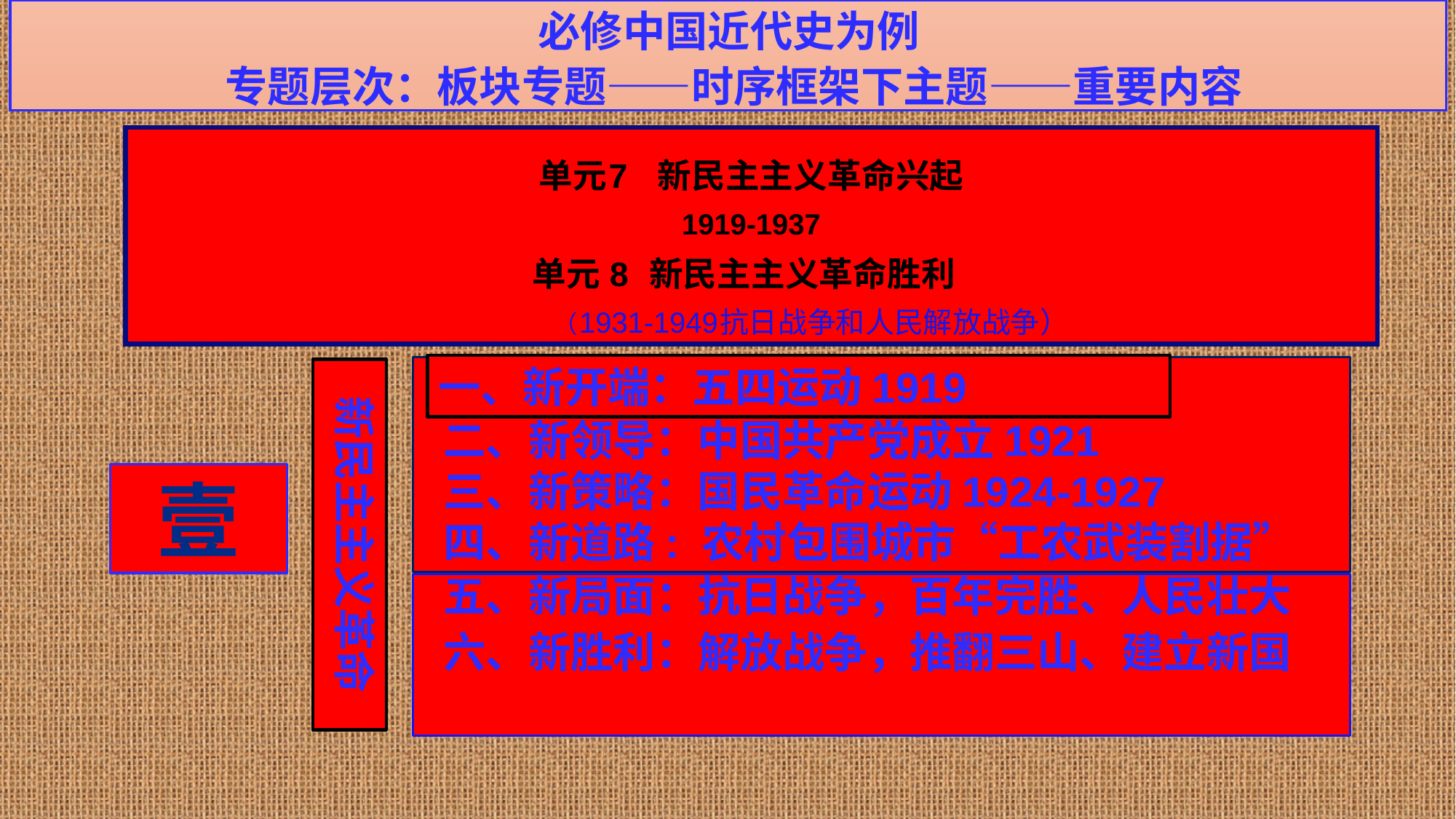

必修中国近代史为例
专题层次：板块专题——时序框架下主题——重要内容
单元7   新民主主义革命兴起
1919-1937
单元 8  新民主主义革命胜利
                      （1931-1949抗日战争和人民解放战争）
一、新开端：五四运动1919

 二、新领导：中国共产党成立1921
 三、新策略：国民革命运动1924-1927
 四、新道路: 农村包围城市“工农武装割据”
新民主主义革命
壹
 五、新局面：抗日战争，百年完胜、人民壮大
 六、新胜利：解放战争，推翻三山、建立新国